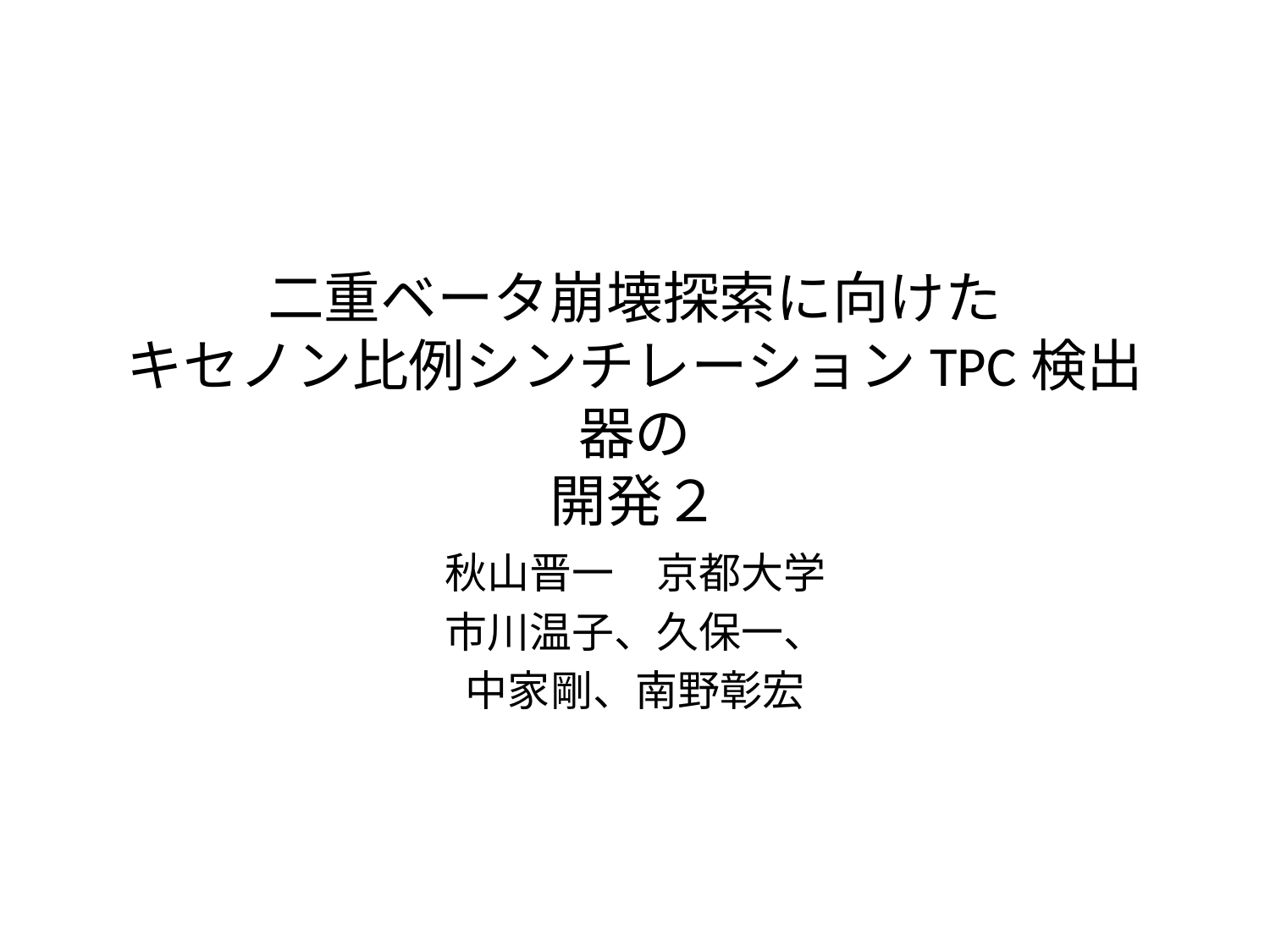

# 二重ベータ崩壊探索に向けた キセノン比例シンチレーションTPC検出器の 開発２
秋山晋一　京都大学
市川温子、久保一、
中家剛、南野彰宏